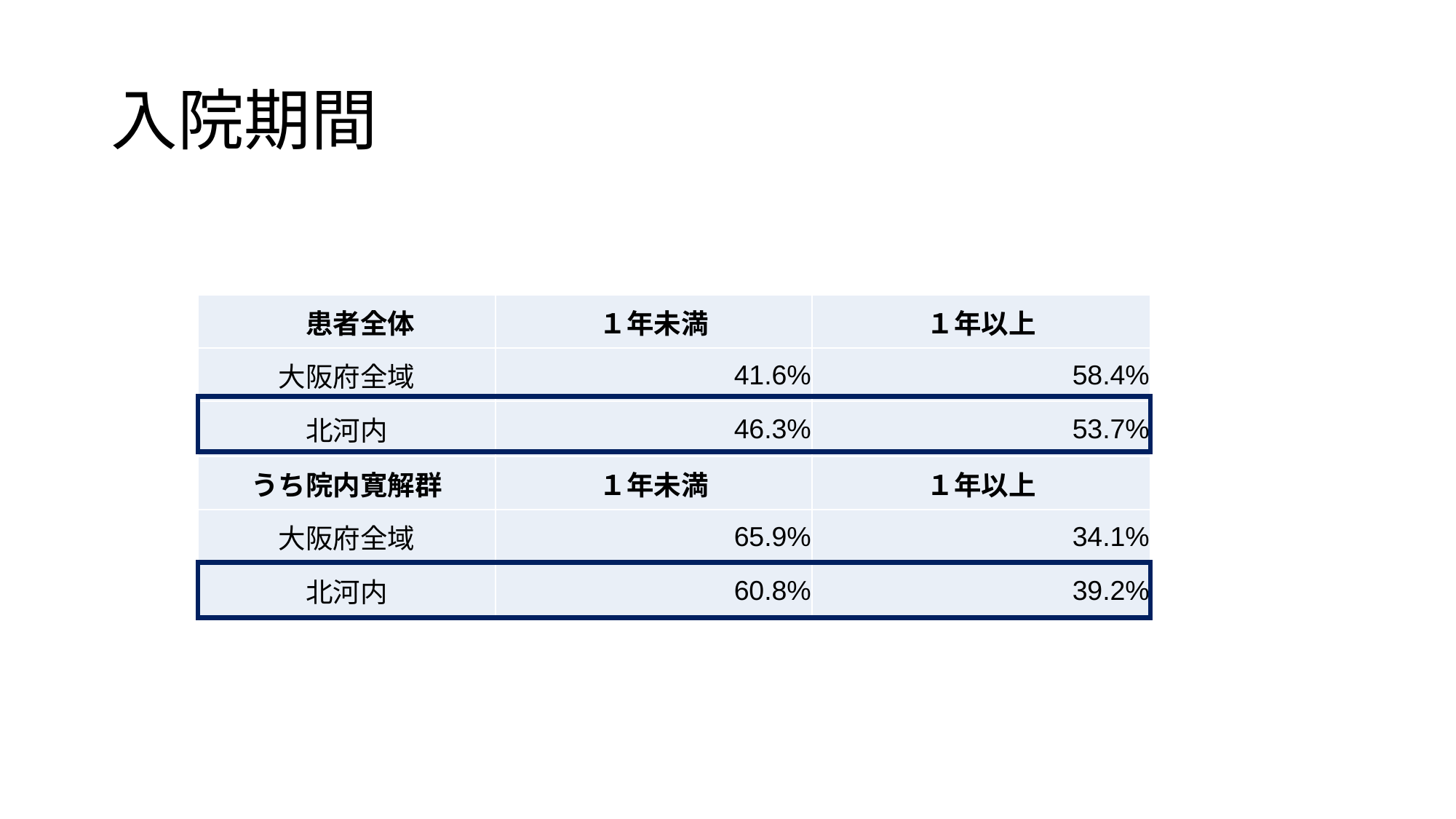

# 入院期間
| 患者全体 | １年未満 | １年以上 |
| --- | --- | --- |
| 大阪府全域 | 41.6% | 58.4% |
| 北河内 | 46.3% | 53.7% |
| うち院内寛解群 | １年未満 | １年以上 |
| 大阪府全域 | 65.9% | 34.1% |
| 北河内 | 60.8% | 39.2% |